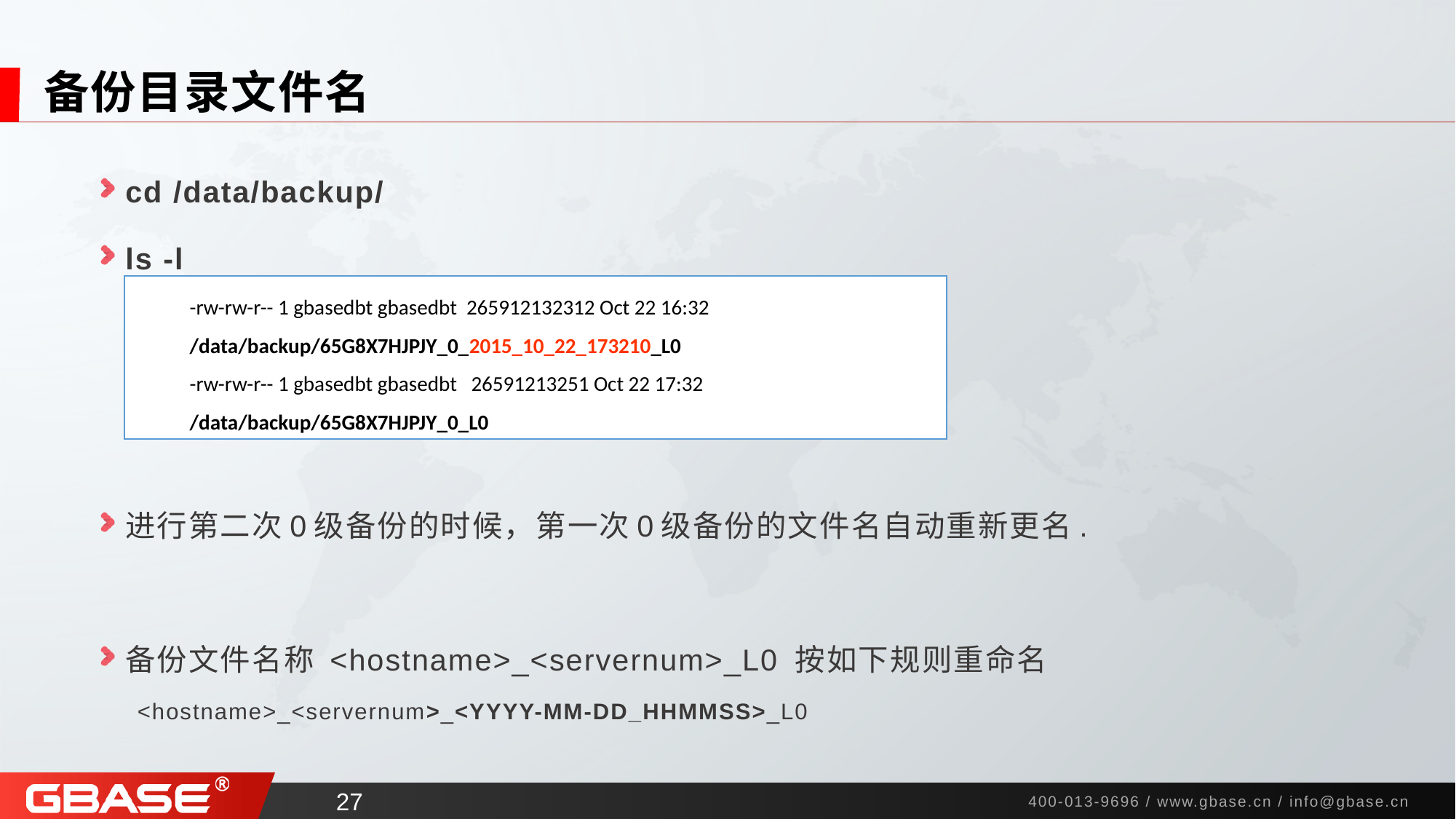

# 备份目录文件名
cd /data/backup/
ls -l

进行第二次0级备份的时候，第一次0级备份的文件名自动重新更名.

备份文件名称 <hostname>_<servernum>_L0 按如下规则重命名
<hostname>_<servernum>_<YYYY-MM-DD_HHMMSS>_L0
-rw-rw-r-- 1 gbasedbt gbasedbt  265912132312 Oct 22 16:32 /data/backup/65G8X7HJPJY_0_2015_10_22_173210_L0
-rw-rw-r-- 1 gbasedbt gbasedbt   26591213251 Oct 22 17:32 /data/backup/65G8X7HJPJY_0_L0